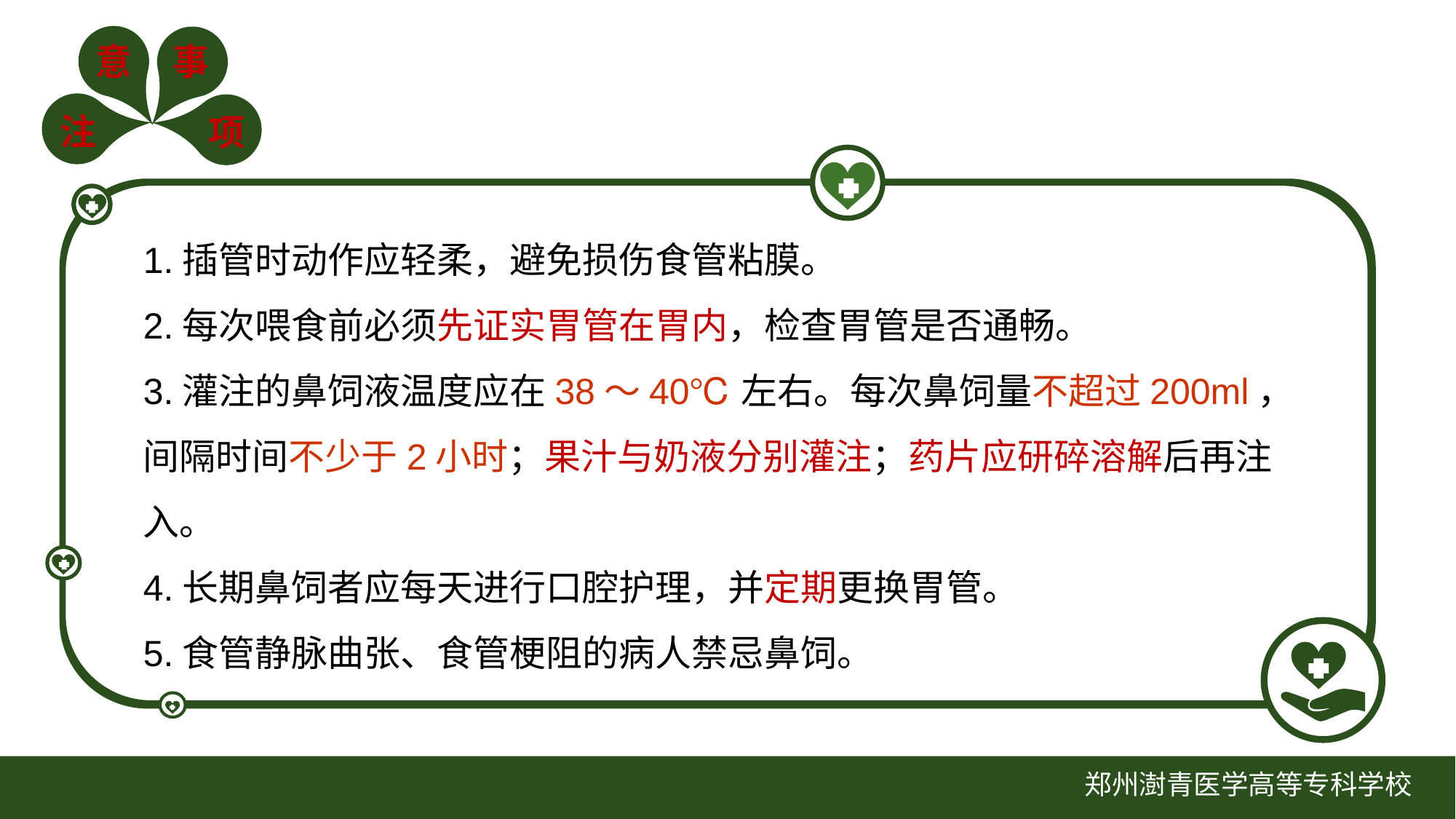

1.插管时动作应轻柔，避免损伤食管粘膜。
2.每次喂食前必须先证实胃管在胃内，检查胃管是否通畅。
3.灌注的鼻饲液温度应在38～40℃左右。每次鼻饲量不超过200ml，间隔时间不少于2小时；果汁与奶液分别灌注；药片应研碎溶解后再注入。
4.长期鼻饲者应每天进行口腔护理，并定期更换胃管。
5.食管静脉曲张、食管梗阻的病人禁忌鼻饲。
郑州澍青医学高等专科学校